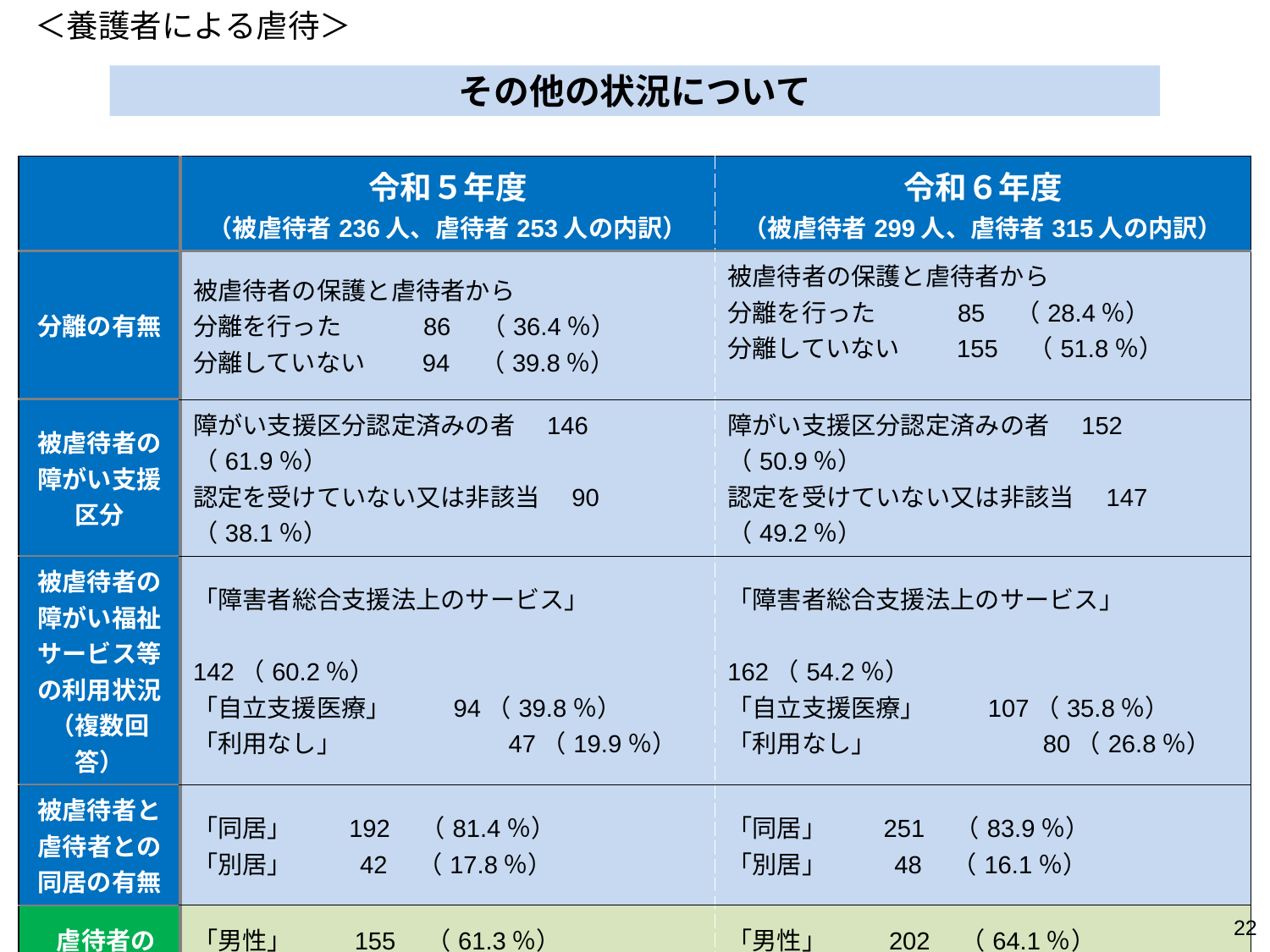

＜養護者による虐待＞
その他の状況について
|  | 令和５年度 （被虐待者236人、虐待者253人の内訳） | 令和６年度 （被虐待者299人、虐待者315人の内訳） |
| --- | --- | --- |
| 分離の有無 | 被虐待者の保護と虐待者から 分離を行った　　　86　（36.4％） 分離していない　　94　（39.8％） | 被虐待者の保護と虐待者から 分離を行った　　　85　（28.4％） 分離していない　　155　（51.8％） |
| 被虐待者の 障がい支援区分 | 障がい支援区分認定済みの者　146 （61.9％） 認定を受けていない又は非該当　90 （38.1％） | 障がい支援区分認定済みの者　152 （50.9％） 認定を受けていない又は非該当　147 （49.2％） |
| 被虐待者の障がい福祉サービス等の利用状況（複数回答） | 「障害者総合支援法上のサービス」 　　　　　　　　　　　　　　　　142（60.2％） 「自立支援医療」　　 94（39.8％） 「利用なし」　　　　 　　47（19.9％） | 「障害者総合支援法上のサービス」 　　　　　　　　　　　　　　　　162（54.2％） 「自立支援医療」　　 107（35.8％） 「利用なし」　　　　 　　80（26.8％） |
| 被虐待者と虐待者との同居の有無 | 「同居」　　192　（81.4％） 「別居」　 　 42　（17.8％） | 「同居」　　251　（83.9％） 「別居」　 　 48　（16.1％） |
| 虐待者の 性別 | 「男性」　 　155　（61.3％） 「女性」　　　　98　（38.7％） | 「男性」　 　202　（64.1％） 「女性」　　　113　（35.9％） |
22